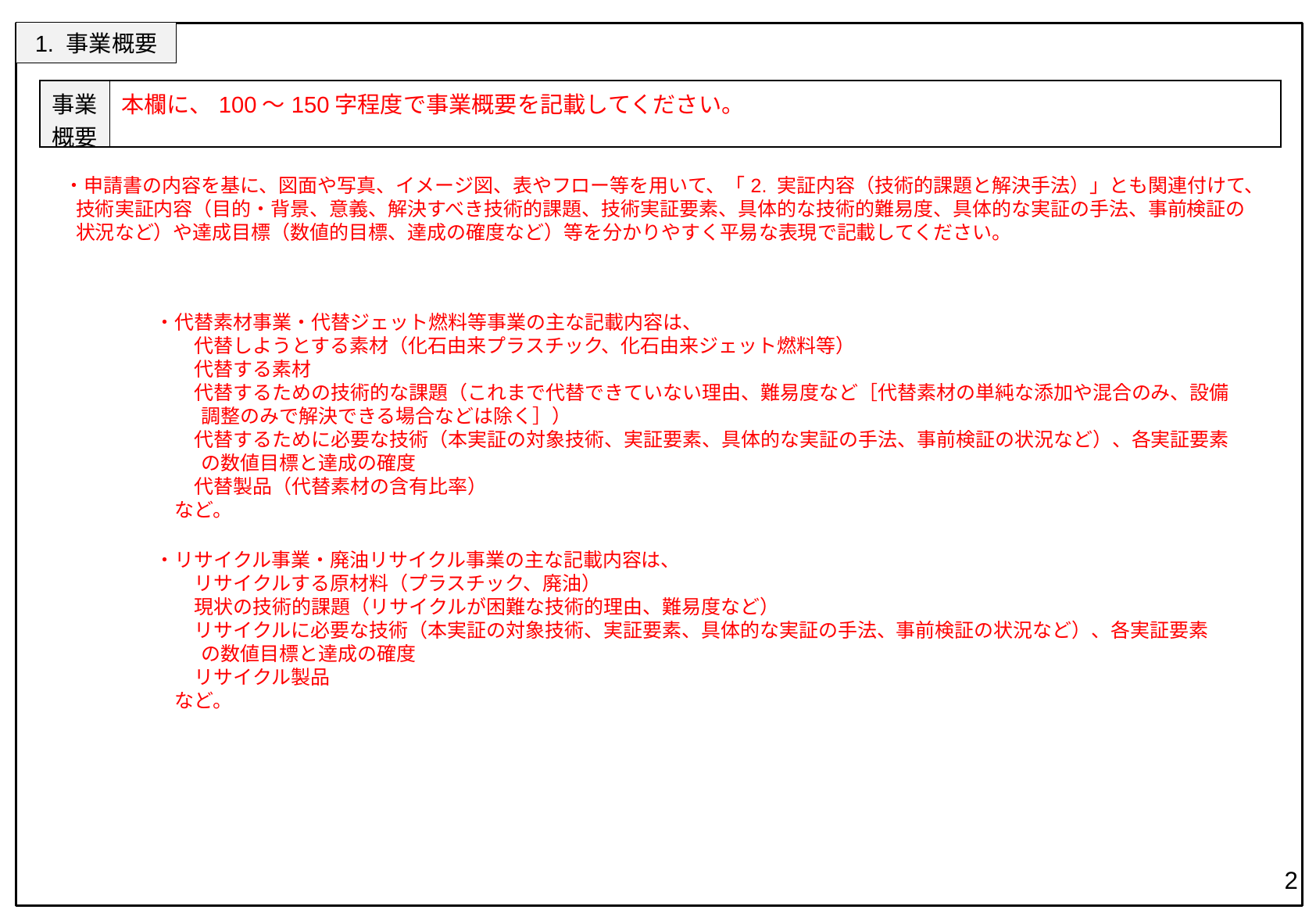

1. 事業概要

| 事業 概要 | 本欄に、100～150字程度で事業概要を記載してください。 |
| --- | --- |
・申請書の内容を基に、図面や写真、イメージ図、表やフロー等を用いて、「2. 実証内容（技術的課題と解決手法）」とも関連付けて、技術実証内容（目的・背景、意義、解決すべき技術的課題、技術実証要素、具体的な技術的難易度、具体的な実証の手法、事前検証の状況など）や達成目標（数値的目標、達成の確度など）等を分かりやすく平易な表現で記載してください。
・代替素材事業・代替ジェット燃料等事業の主な記載内容は、
　　代替しようとする素材（化石由来プラスチック、化石由来ジェット燃料等）
　　代替する素材
　　代替するための技術的な課題（これまで代替できていない理由、難易度など［代替素材の単純な添加や混合のみ、設備調整のみで解決できる場合などは除く］）
　　代替するために必要な技術（本実証の対象技術、実証要素、具体的な実証の手法、事前検証の状況など）、各実証要素の数値目標と達成の確度
　　代替製品（代替素材の含有比率）
　など。
・リサイクル事業・廃油リサイクル事業の主な記載内容は、
　　リサイクルする原材料（プラスチック、廃油）
　　現状の技術的課題（リサイクルが困難な技術的理由、難易度など）
　　リサイクルに必要な技術（本実証の対象技術、実証要素、具体的な実証の手法、事前検証の状況など）、各実証要素の数値目標と達成の確度
　　リサイクル製品
　など。
2